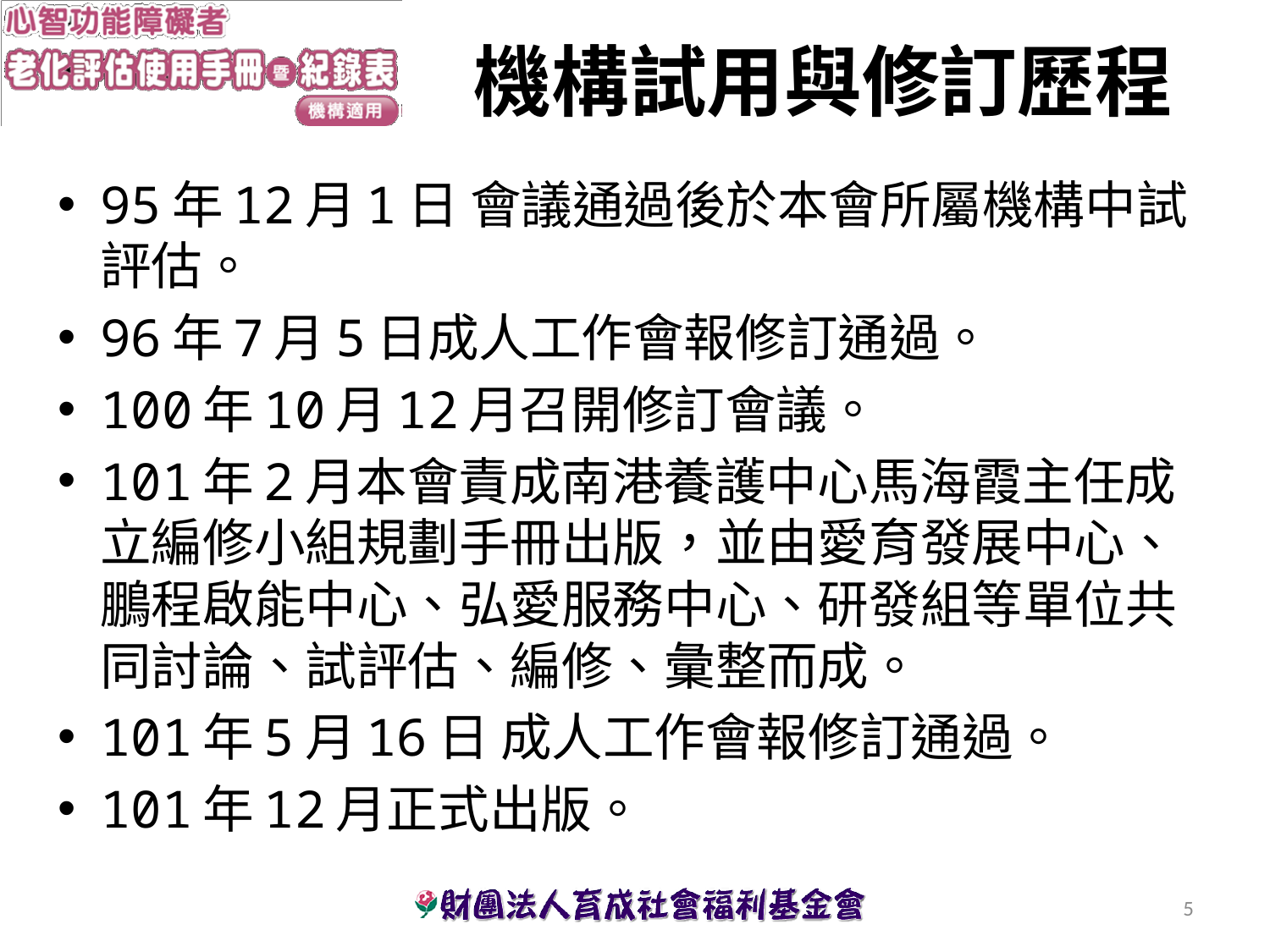

# 機構試用與修訂歷程
95年12月1日 會議通過後於本會所屬機構中試評估。
96年7月5日成人工作會報修訂通過。
100年10月12月召開修訂會議。
101年2月本會責成南港養護中心馬海霞主任成立編修小組規劃手冊出版，並由愛育發展中心、鵬程啟能中心、弘愛服務中心、研發組等單位共同討論、試評估、編修、彙整而成。
101年5月16日 成人工作會報修訂通過。
101年12月正式出版。

5